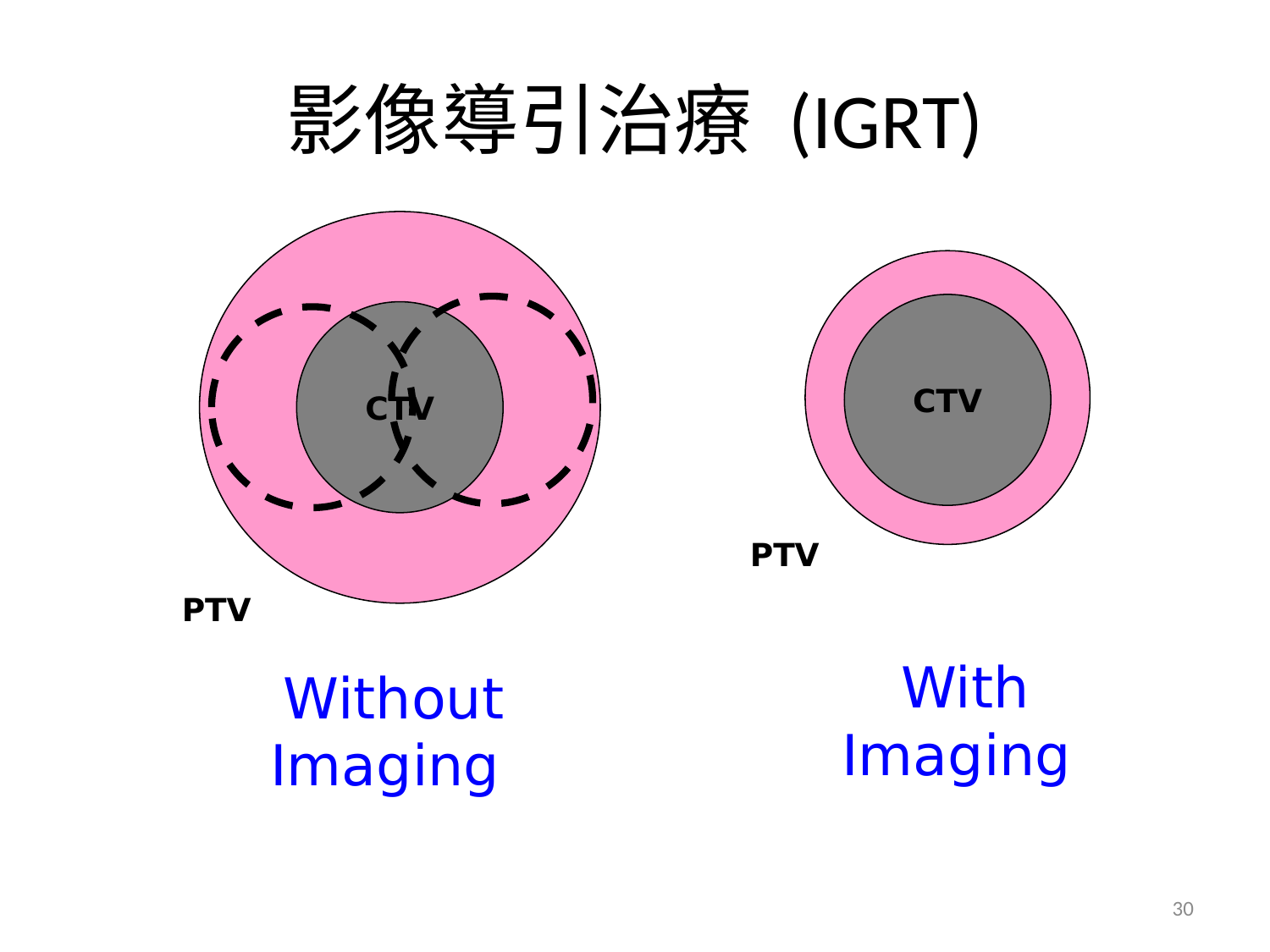

# 影像導引治療 (IGRT)

CTV
CTV
PTV
PTV

With
Imaging
Without
Imaging
30